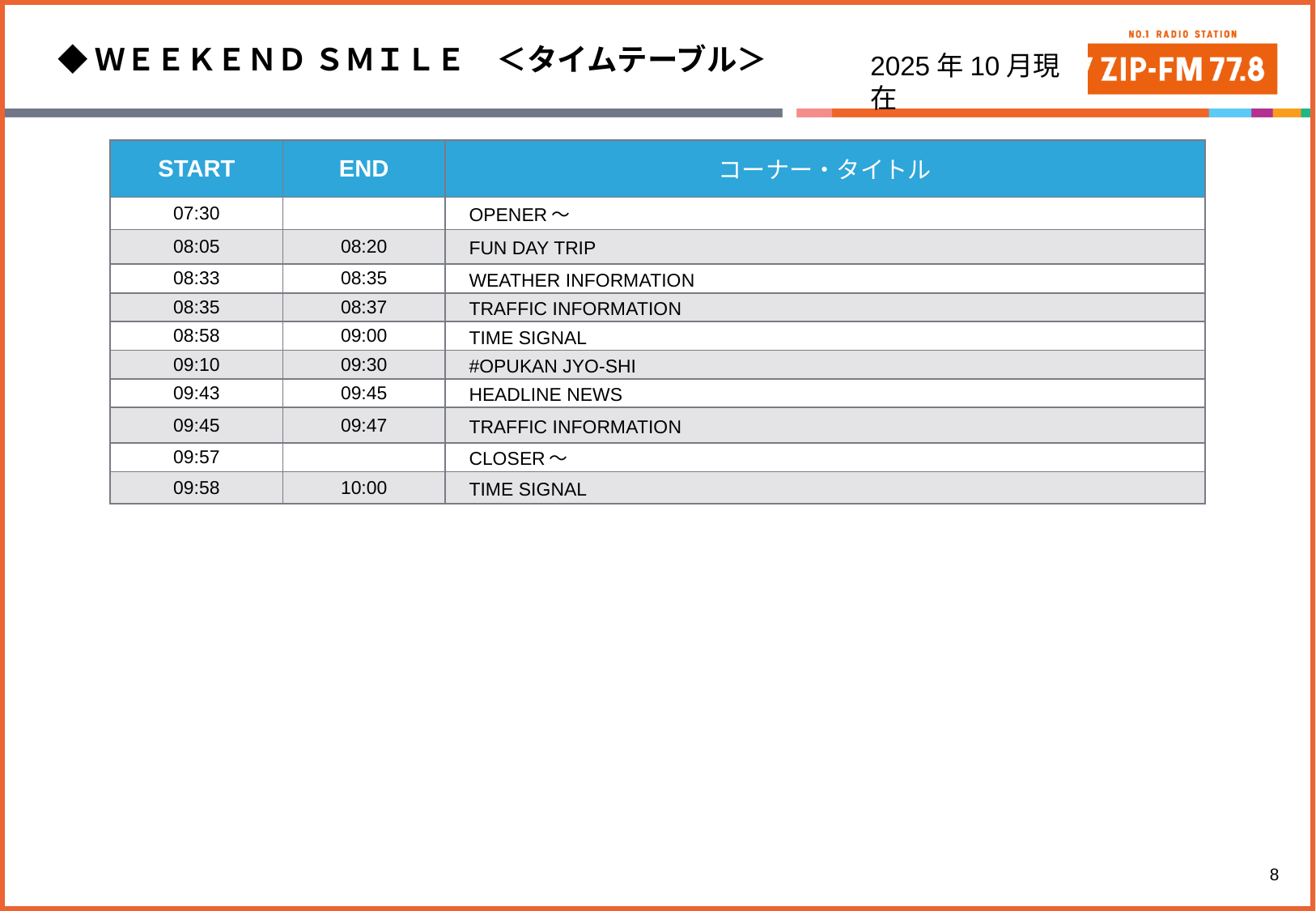

◆ＷＥＥＫＥＮＤ ＳＭＩＬＥ　＜タイムテーブル＞
2025年10月現在
| START | END | コーナー・タイトル |
| --- | --- | --- |
| 07:30 |  | OPENER〜 |
| 08:05 | 08:20 | FUN DAY TRIP |
| 08:33 | 08:35 | WEATHER INFORMATION |
| 08:35 | 08:37 | TRAFFIC INFORMATION |
| 08:58 | 09:00 | TIME SIGNAL |
| 09:10 | 09:30 | #OPUKAN JYO-SHI |
| 09:43 | 09:45 | HEADLINE NEWS |
| 09:45 | 09:47 | TRAFFIC INFORMATION |
| 09:57 |  | CLOSER〜 |
| 09:58 | 10:00 | TIME SIGNAL |